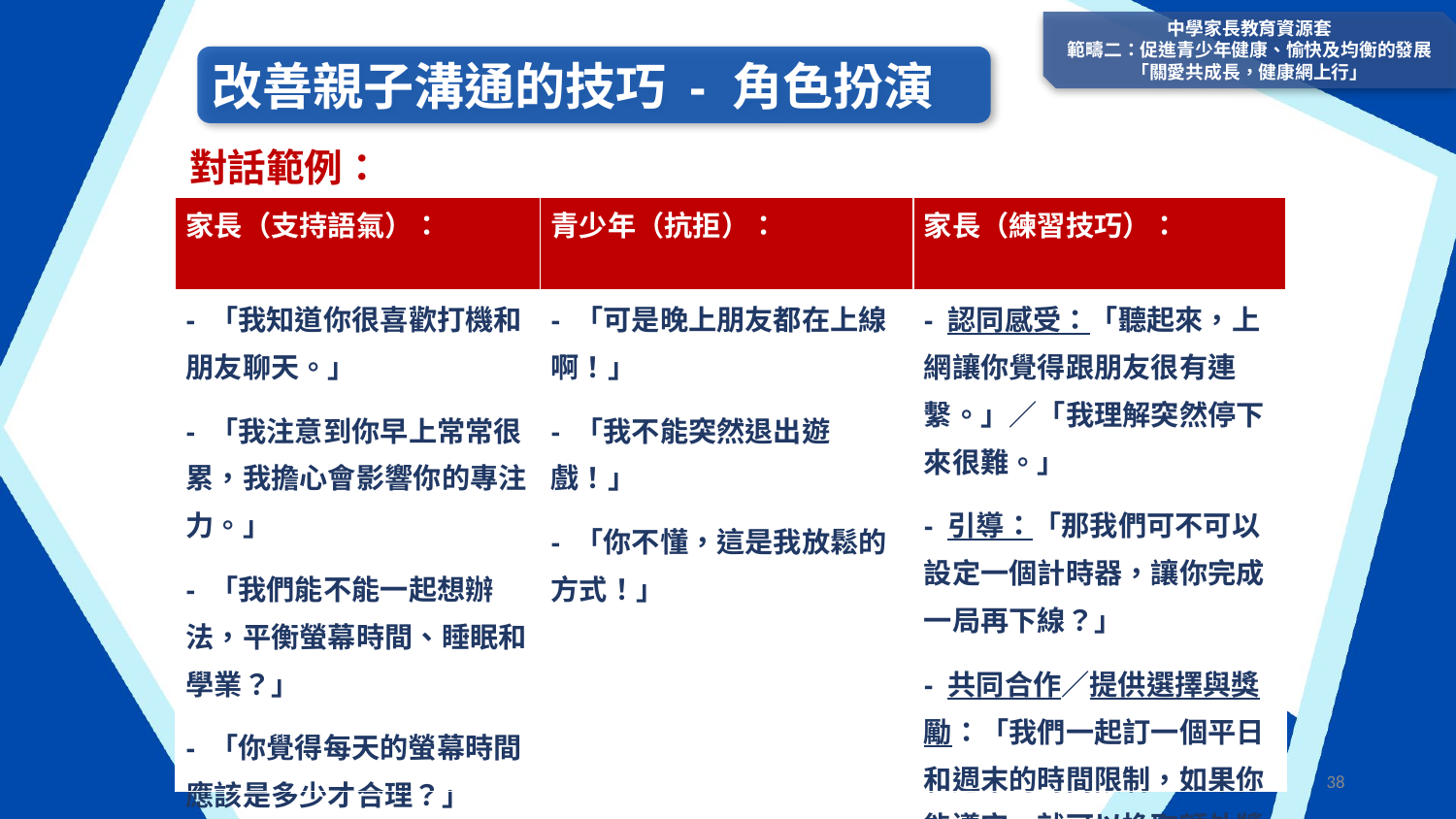

中學家長教育資源套
範疇二：促進青少年健康、愉快及均衡的發展
「關愛共成長，健康網上行」
改善親子溝通的技巧 - 角色扮演
對話範例：
| 家長（支持語氣）： | 青少年（抗拒）： | 家長（練習技巧）： |
| --- | --- | --- |
| - 「我知道你很喜歡打機和朋友聊天。」 - 「我注意到你早上常常很累，我擔心會影響你的專注力。」 - 「我們能不能一起想辦法，平衡螢幕時間、睡眠和學業？」 - 「你覺得每天的螢幕時間應該是多少才合理？」 | - 「可是晚上朋友都在上線啊！」 - 「我不能突然退出遊戲！」 - 「你不懂，這是我放鬆的方式！」 | - 認同感受：「聽起來，上網讓你覺得跟朋友很有連繫。」／「我理解突然停下來很難。」 - 引導：「那我們可不可以設定一個計時器，讓你完成一局再下線？」 - 共同合作／提供選擇與獎勵：「我們一起訂一個平日和週末的時間限制，如果你能遵守，就可以換取額外獎勵。」 |
38